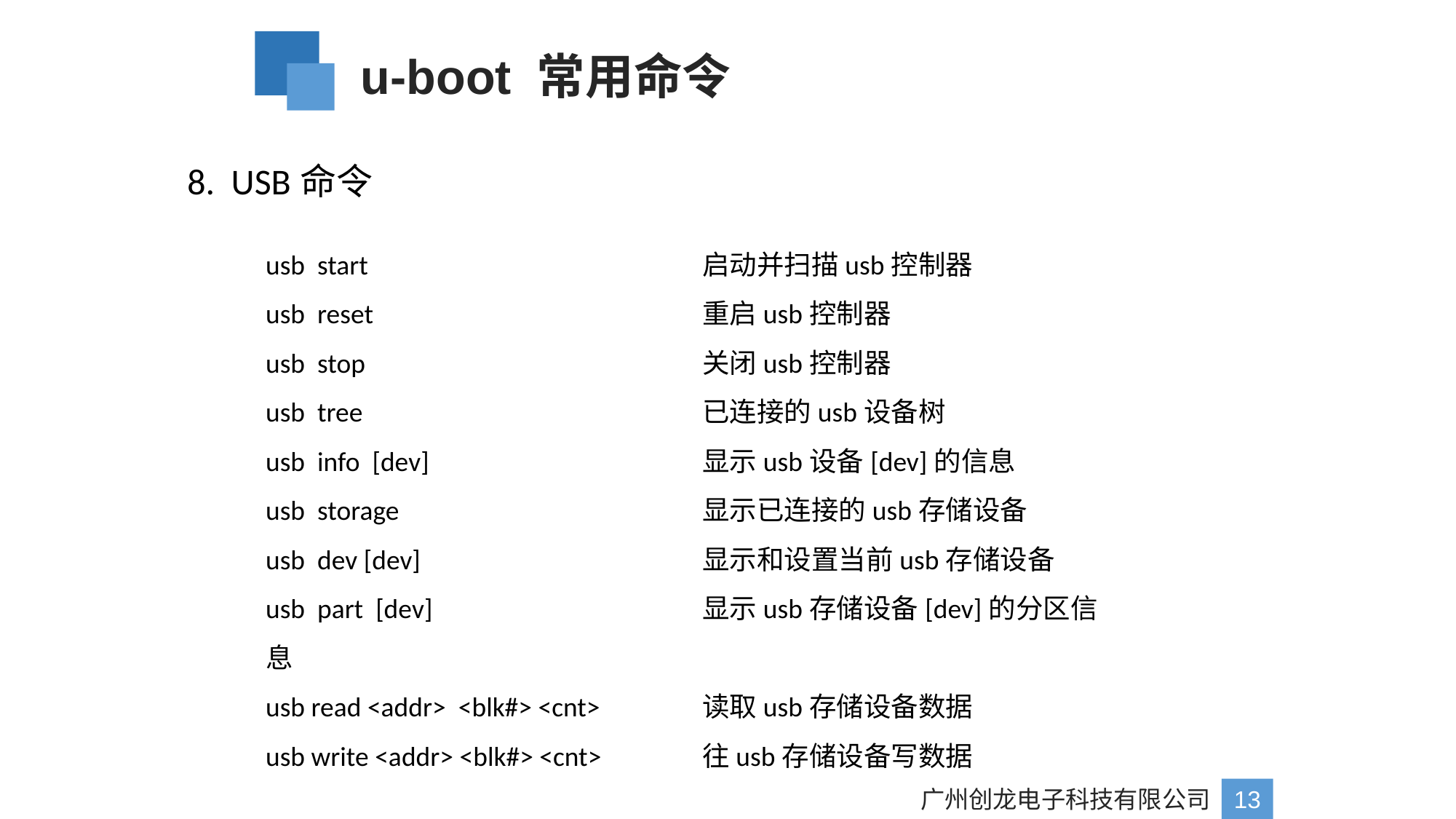

u-boot 常用命令
8.  USB命令
usb  start				启动并扫描usb控制器
usb  reset				重启usb控制器
usb  stop				关闭usb控制器
usb  tree				已连接的usb设备树
usb  info  [dev]			显示usb设备[dev]的信息
usb  storage			显示已连接的usb存储设备
usb  dev [dev]			显示和设置当前usb存储设备
usb  part  [dev]			显示usb存储设备[dev]的分区信息
usb read <addr>  <blk#> <cnt>	读取usb存储设备数据
usb write <addr> <blk#> <cnt>	往usb存储设备写数据
广州创龙电子科技有限公司
13